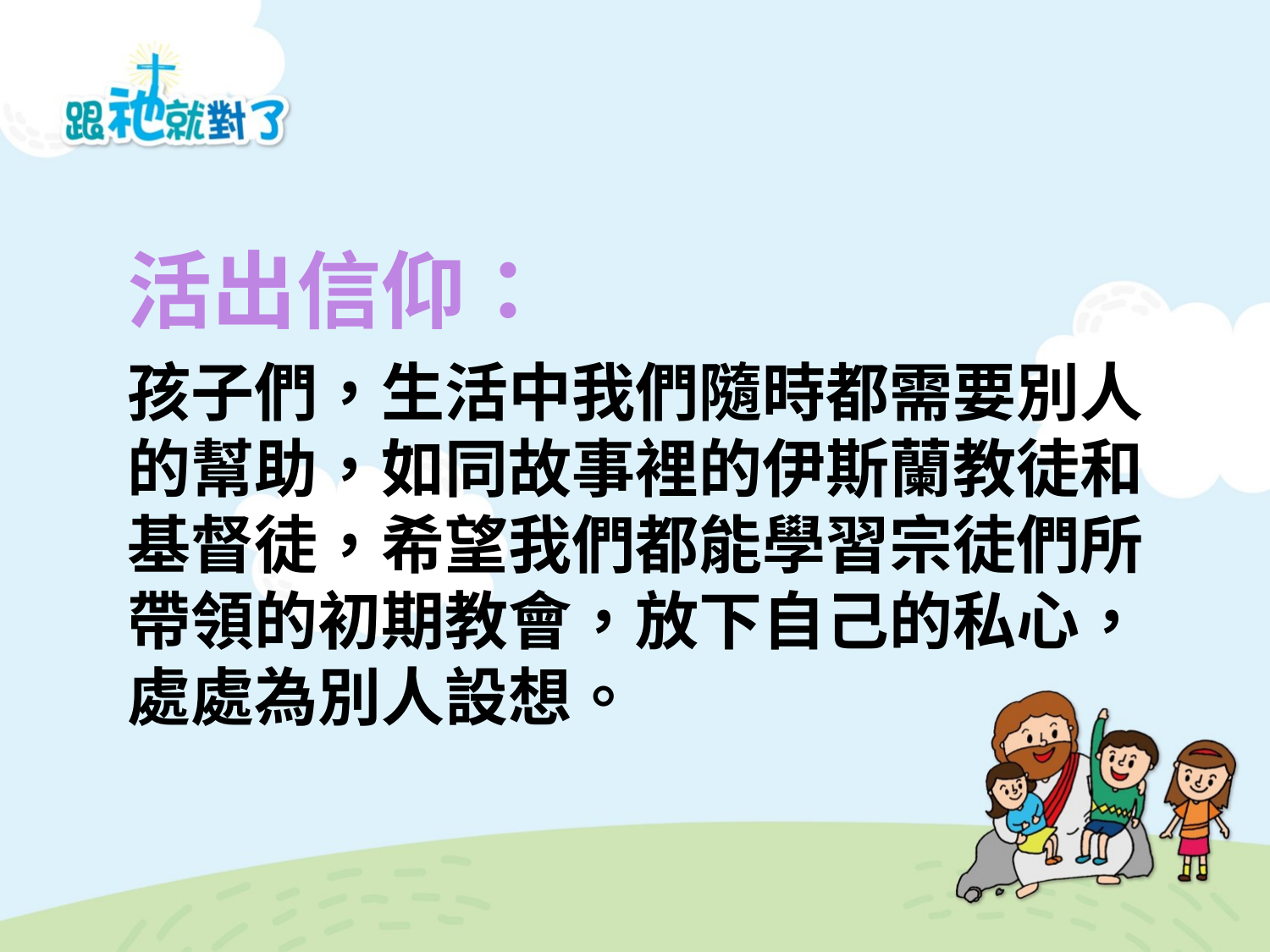

活出信仰：
孩子們，生活中我們隨時都需要別人的幫助，如同故事裡的伊斯蘭教徒和基督徒，希望我們都能學習宗徒們所帶領的初期教會，放下自己的私心，處處為別人設想。